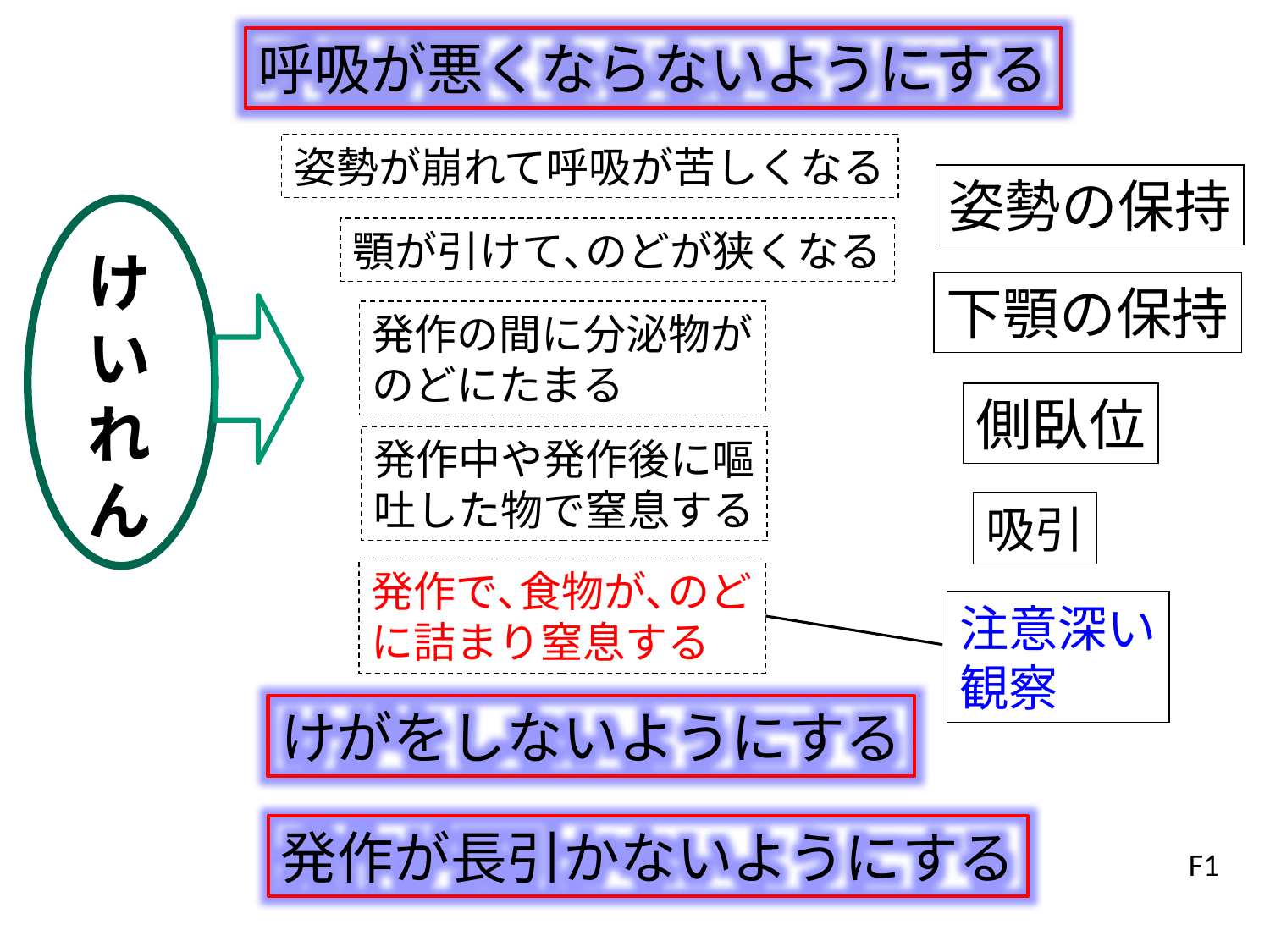

呼吸が悪くならないようにする
姿勢が崩れて呼吸が苦しくなる
姿勢の保持

顎が引けて､のどが狭くなる
けいれん
下顎の保持

発作の間に分泌物が
のどにたまる
側臥位
発作中や発作後に嘔
吐した物で窒息する
吸引
発作で､食物が､のど
に詰まり窒息する
注意深い
観察
けがをしないようにする
発作が長引かないようにする
F1